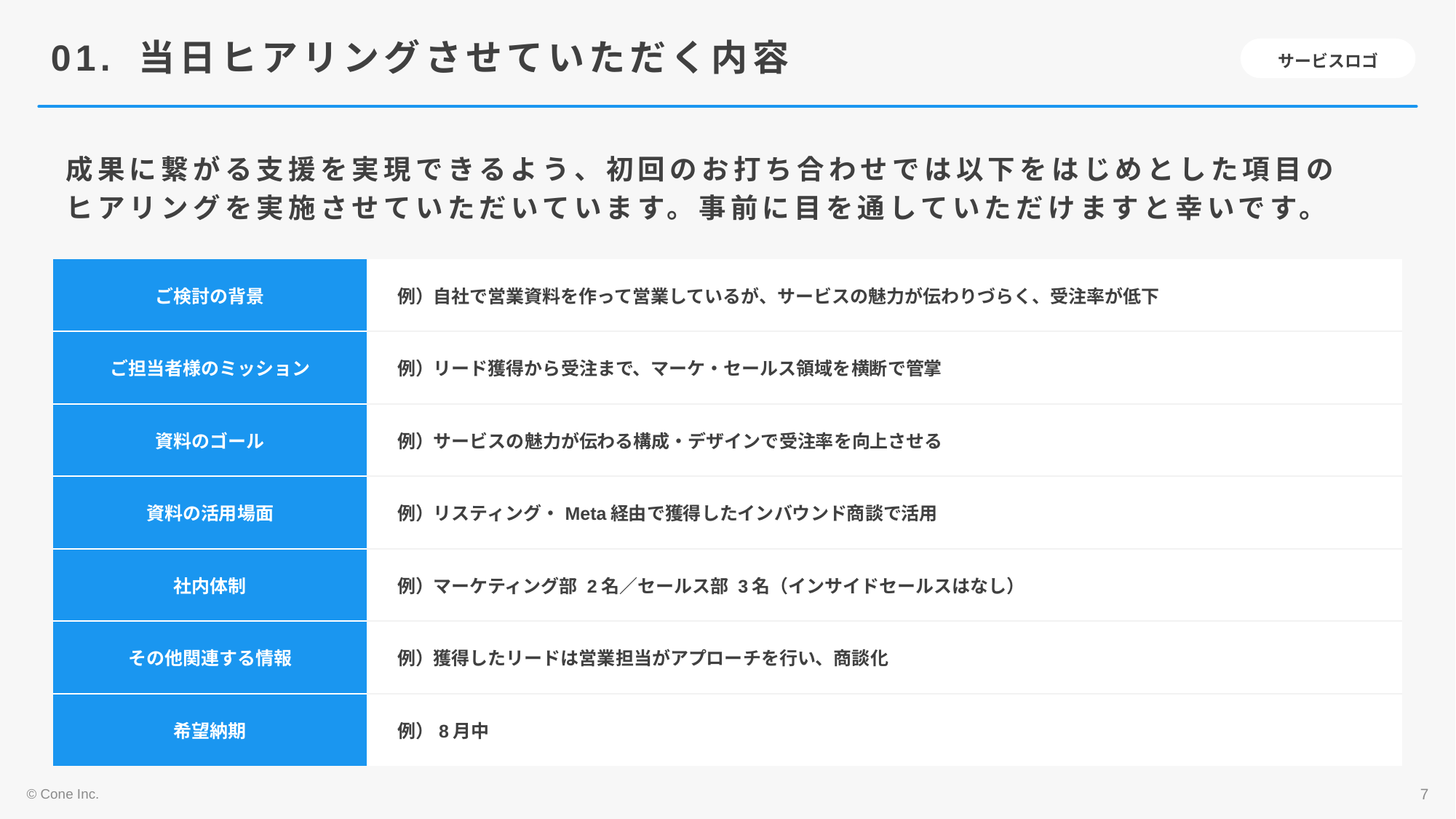

# 01. 当日ヒアリングさせていただく内容
成果に繋がる支援を実現できるよう、初回のお打ち合わせでは以下をはじめとした項目の
ヒアリングを実施させていただいています。事前に目を通していただけますと幸いです。
| ご検討の背景 | 例）自社で営業資料を作って営業しているが、サービスの魅力が伝わりづらく、受注率が低下 |
| --- | --- |
| ご担当者様のミッション | 例）リード獲得から受注まで、マーケ・セールス領域を横断で管掌 |
| 資料のゴール | 例）サービスの魅力が伝わる構成・デザインで受注率を向上させる |
| 資料の活用場面 | 例）リスティング・Meta経由で獲得したインバウンド商談で活用 |
| 社内体制 | 例）マーケティング部 2名／セールス部 3名（インサイドセールスはなし） |
| その他関連する情報 | 例）獲得したリードは営業担当がアプローチを行い、商談化 |
| 希望納期 | 例）8月中 |
7
© Cone Inc.